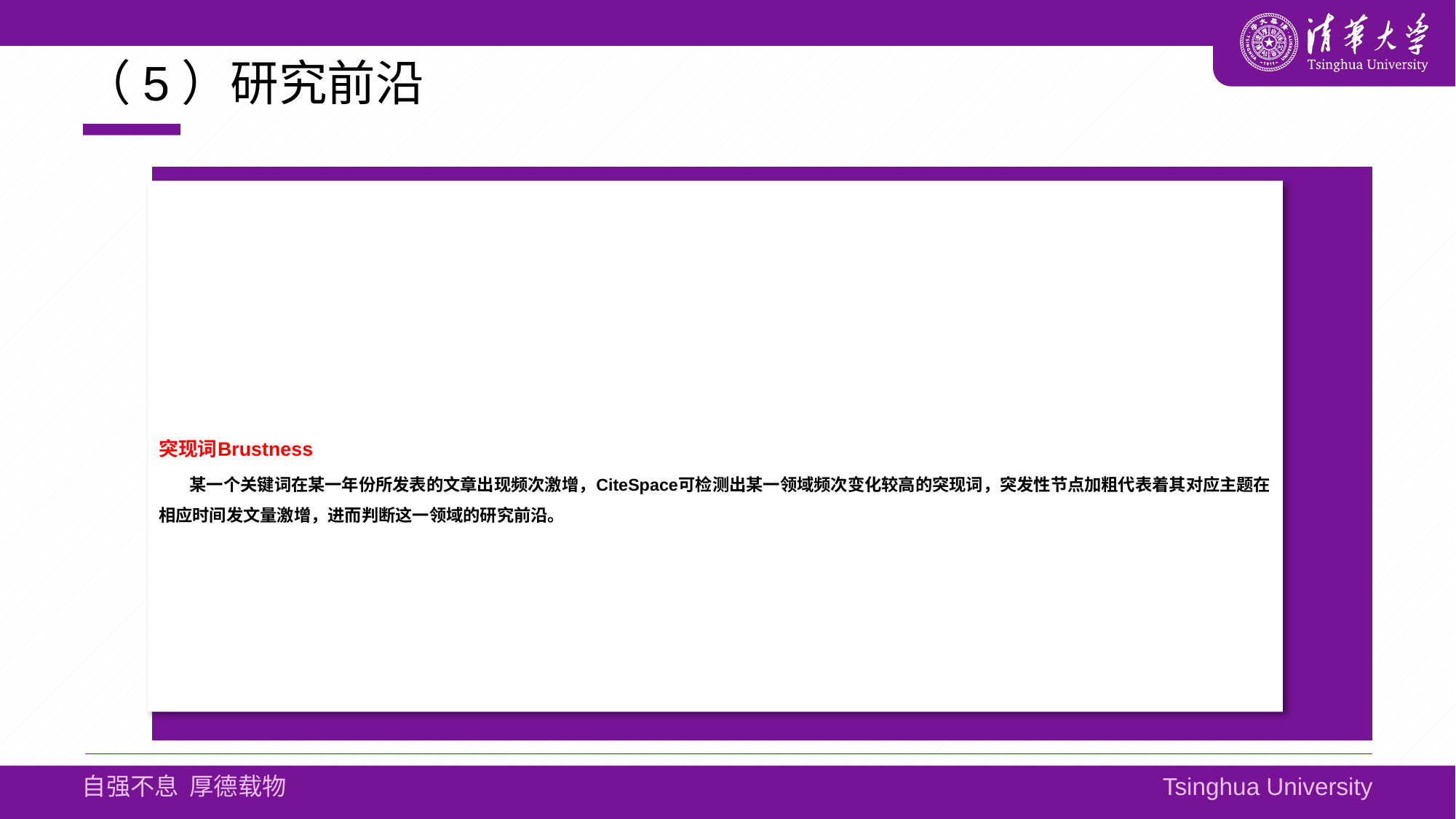

# （5）研究前沿

突现词Brustness
       某一个关键词在某一年份所发表的文章出现频次激增，CiteSpace可检测出某一领域频次变化较高的突现词，突发性节点加粗代表着其对应主题在相应时间发文量激增，进而判断这一领域的研究前沿。